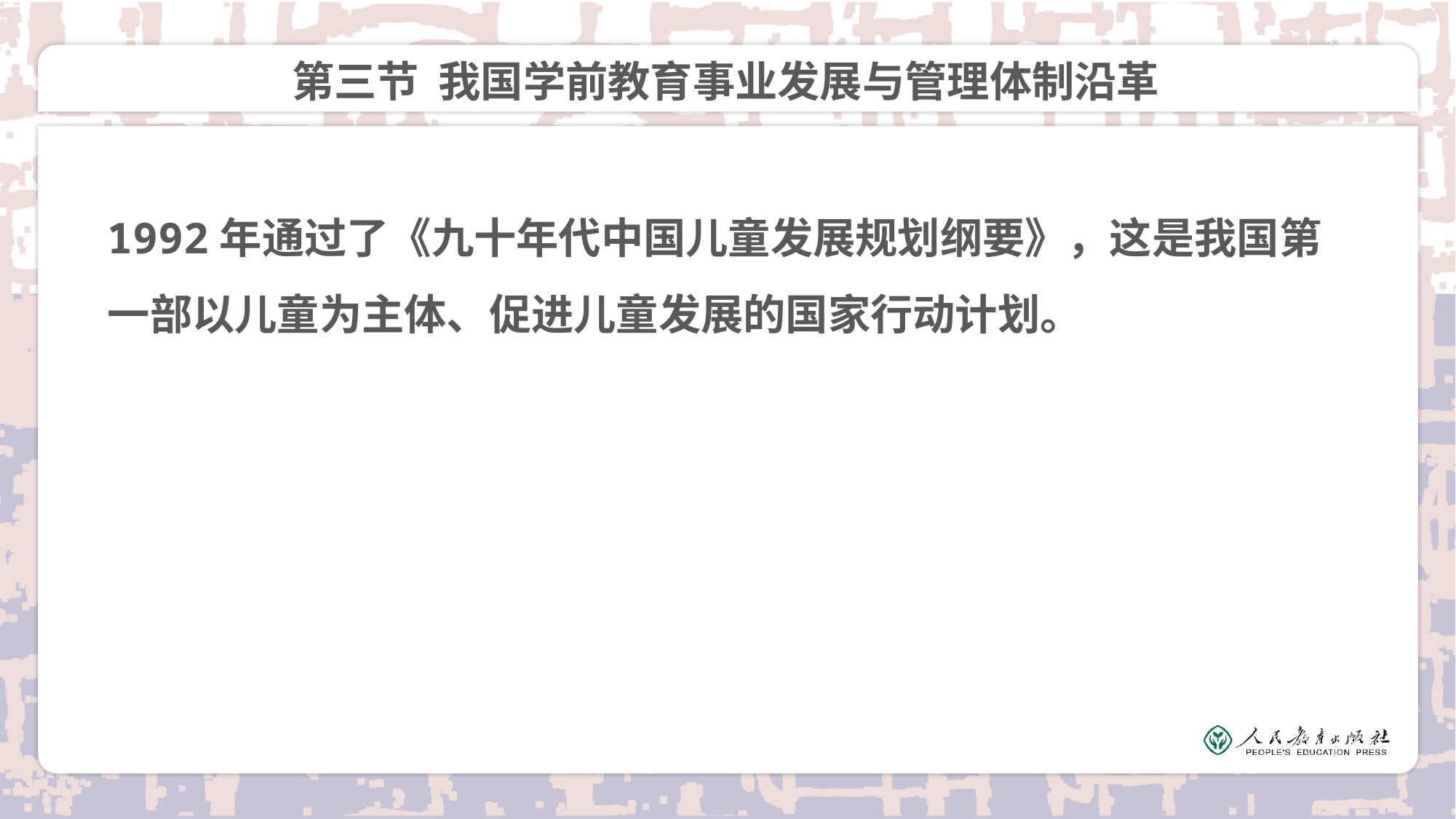

# 第三节  我国学前教育事业发展与管理体制沿革
1992年通过了《九十年代中国儿童发展规划纲要》，这是我国第一部以儿童为主体、促进儿童发展的国家行动计划。